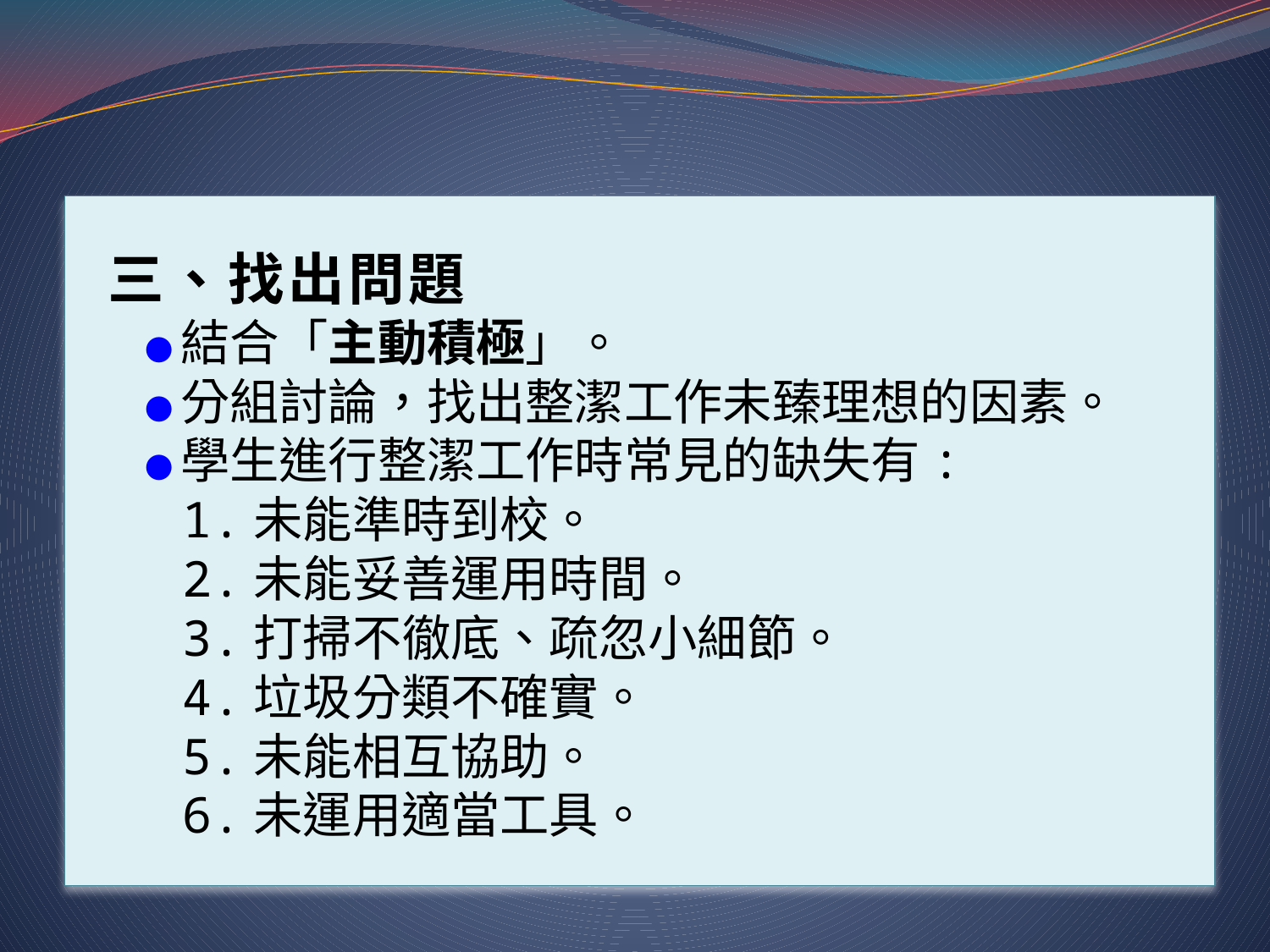

#

三、找出問題
●結合「主動積極」。
●分組討論，找出整潔工作未臻理想的因素。
●學生進行整潔工作時常見的缺失有:
1.未能準時到校。
2.未能妥善運用時間。
3.打掃不徹底、疏忽小細節。
4.垃圾分類不確實。
5.未能相互協助。
6.未運用適當工具。